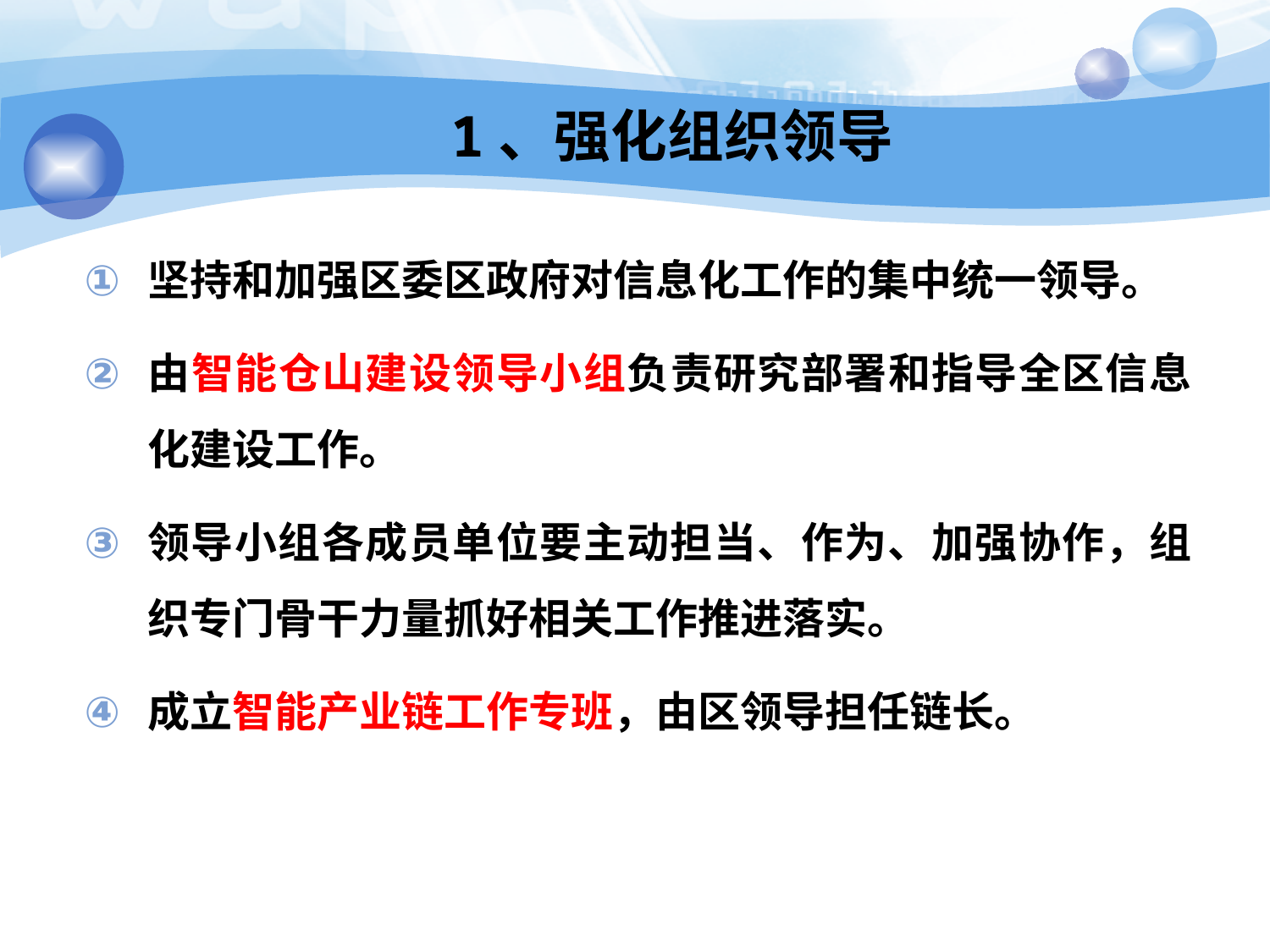

# 1、强化组织领导
坚持和加强区委区政府对信息化工作的集中统一领导。
由智能仓山建设领导小组负责研究部署和指导全区信息化建设工作。
领导小组各成员单位要主动担当、作为、加强协作，组织专门骨干力量抓好相关工作推进落实。
成立智能产业链工作专班，由区领导担任链长。